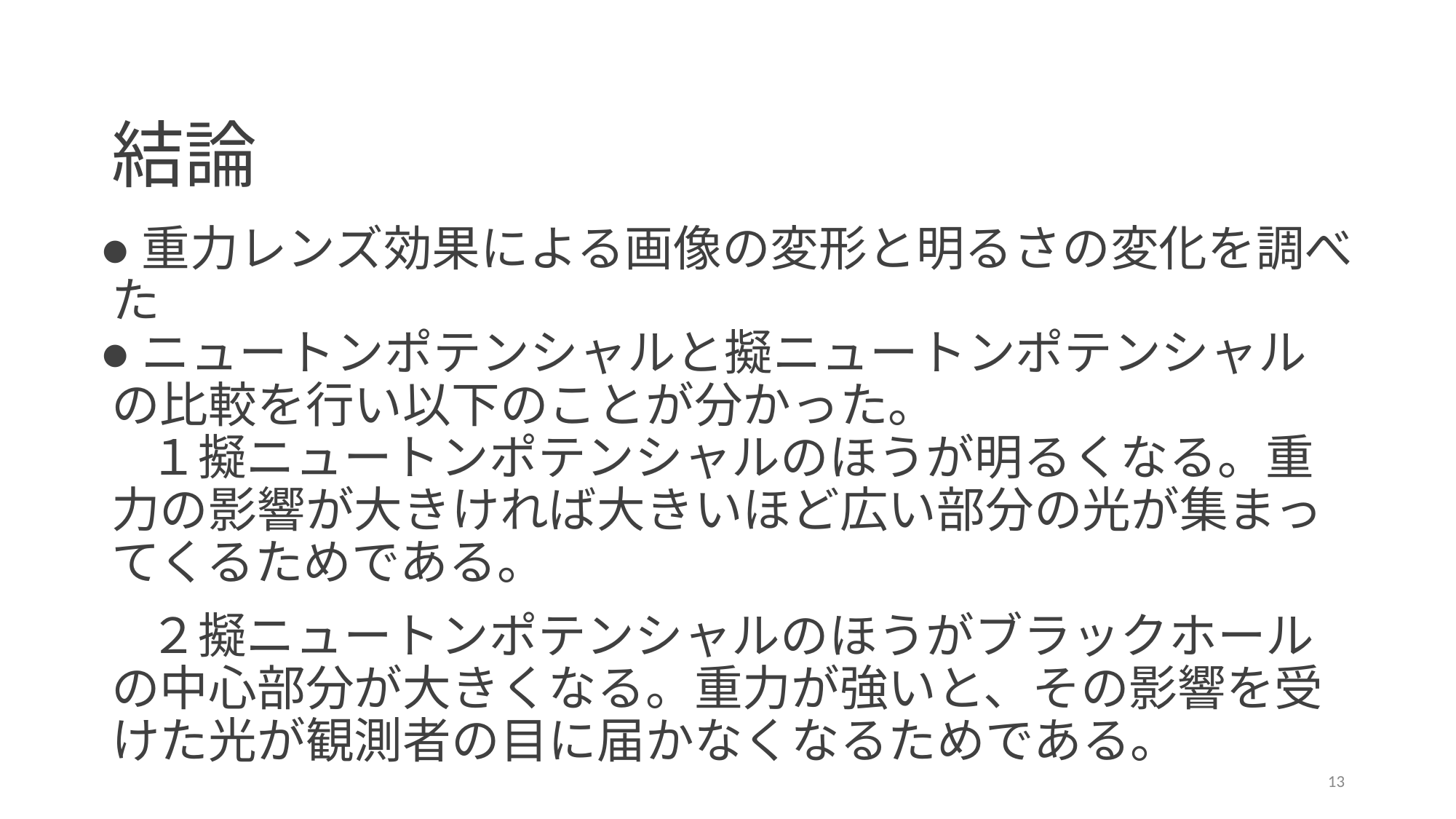

# 結論
●重力レンズ効果による画像の変形と明るさの変化を調べた
●ニュートンポテンシャルと擬ニュートンポテンシャルの比較を行い以下のことが分かった。
　１擬ニュートンポテンシャルのほうが明るくなる。重力の影響が大きければ大きいほど広い部分の光が集まってくるためである。
　２擬ニュートンポテンシャルのほうがブラックホールの中心部分が大きくなる。重力が強いと、その影響を受けた光が観測者の目に届かなくなるためである。